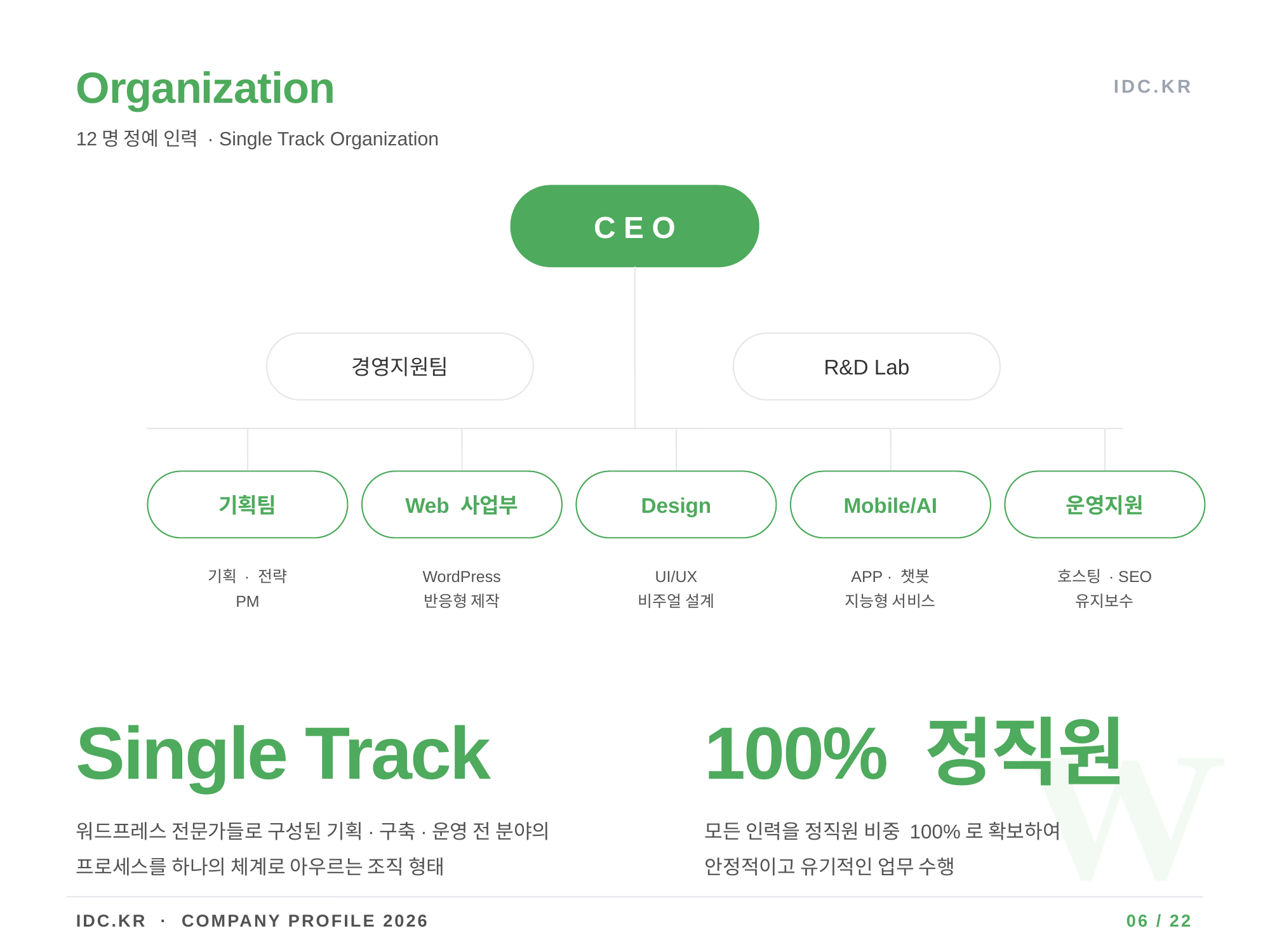

Organization
IDC.KR
12명 정예 인력 · Single Track Organization

CEO

경영지원팀

R&D Lab

기획팀

Web 사업부

Design

Mobile/AI

운영지원
기획 · 전략
PM
WordPress
반응형 제작
UI/UX
비주얼 설계
APP · 챗봇
지능형 서비스
호스팅 · SEO
유지보수
W
Single Track
100% 정직원
워드프레스 전문가들로 구성된 기획·구축·운영 전 분야의
프로세스를 하나의 체계로 아우르는 조직 형태
모든 인력을 정직원 비중 100%로 확보하여
안정적이고 유기적인 업무 수행

IDC.KR  ·  COMPANY PROFILE 2026
06 / 22